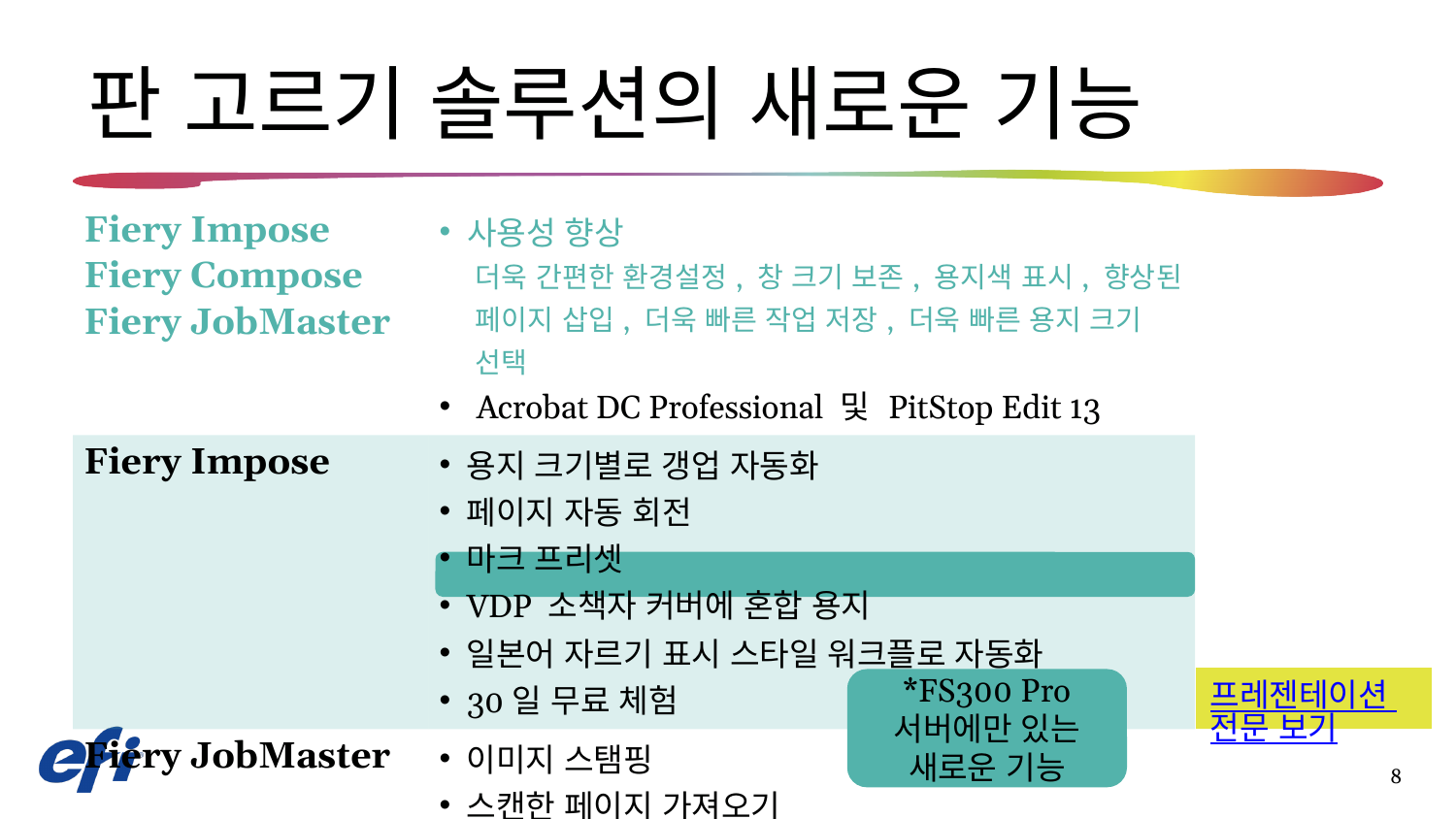

# 판 고르기 솔루션의 새로운 기능
| Fiery Impose Fiery Compose Fiery JobMaster | 사용성 향상 더욱 간편한 환경설정, 창 크기 보존, 용지색 표시, 향상된 페이지 삽입, 더욱 빠른 작업 저장, 더욱 빠른 용지 크기 선택 Acrobat DC Professional 및 PitStop Edit 13 |
| --- | --- |
| Fiery Impose | 용지 크기별로 갱업 자동화 페이지 자동 회전 마크 프리셋 VDP 소책자 커버에 혼합 용지 일본어 자르기 표시 스타일 워크플로 자동화 30일 무료 체험 |
| Fiery JobMaster | 이미지 스탬핑 스캔한 페이지 가져오기 페이지 오프셋 30일 무료 체험 |

프레젠테이션 전문 보기
*FS300 Pro 서버에만 있는 새로운 기능
8